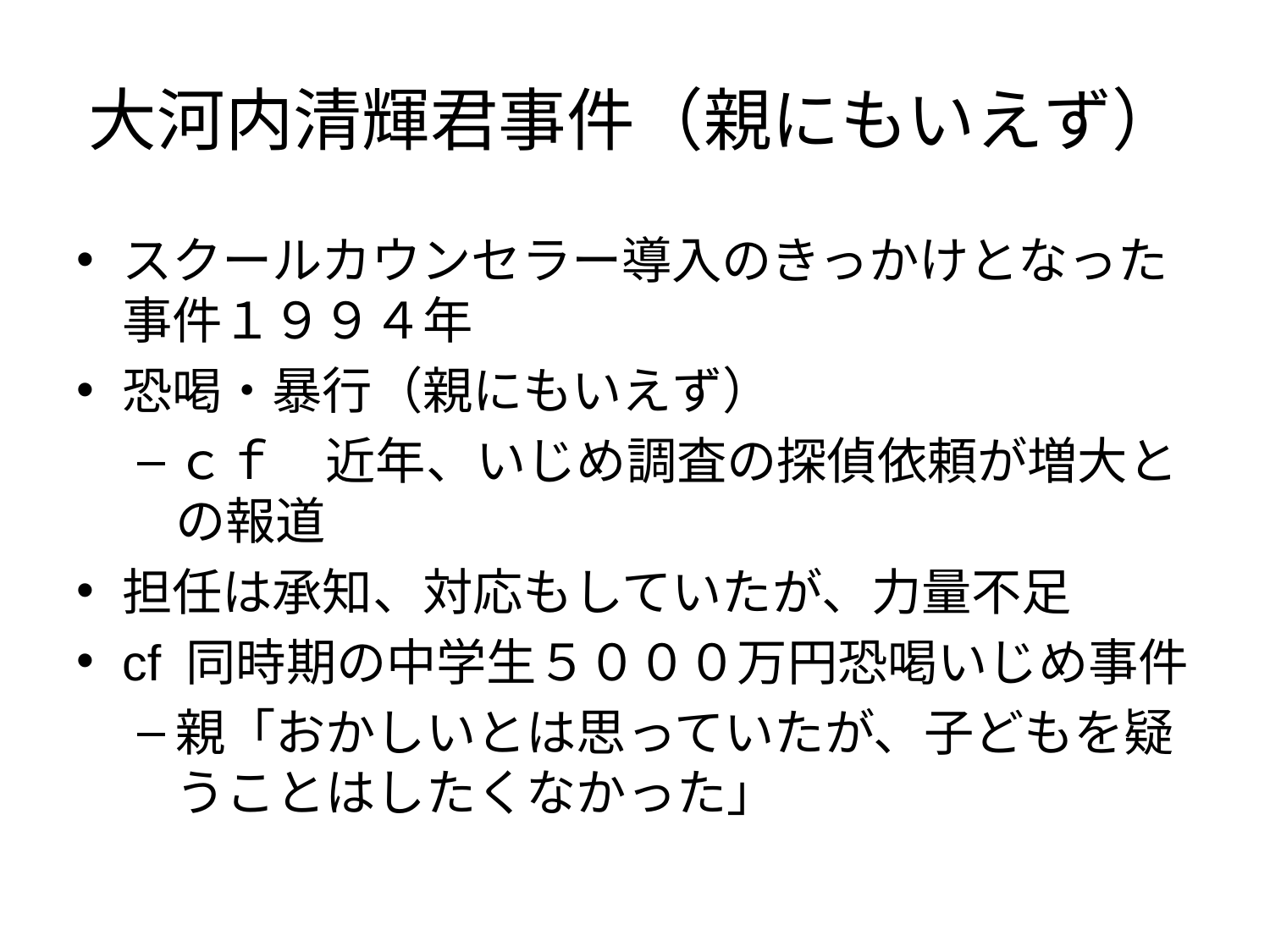

# 大河内清輝君事件（親にもいえず）
スクールカウンセラー導入のきっかけとなった事件１９９４年
恐喝・暴行（親にもいえず）
ｃｆ　近年、いじめ調査の探偵依頼が増大との報道
担任は承知、対応もしていたが、力量不足
cf 同時期の中学生５０００万円恐喝いじめ事件
親「おかしいとは思っていたが、子どもを疑うことはしたくなかった」